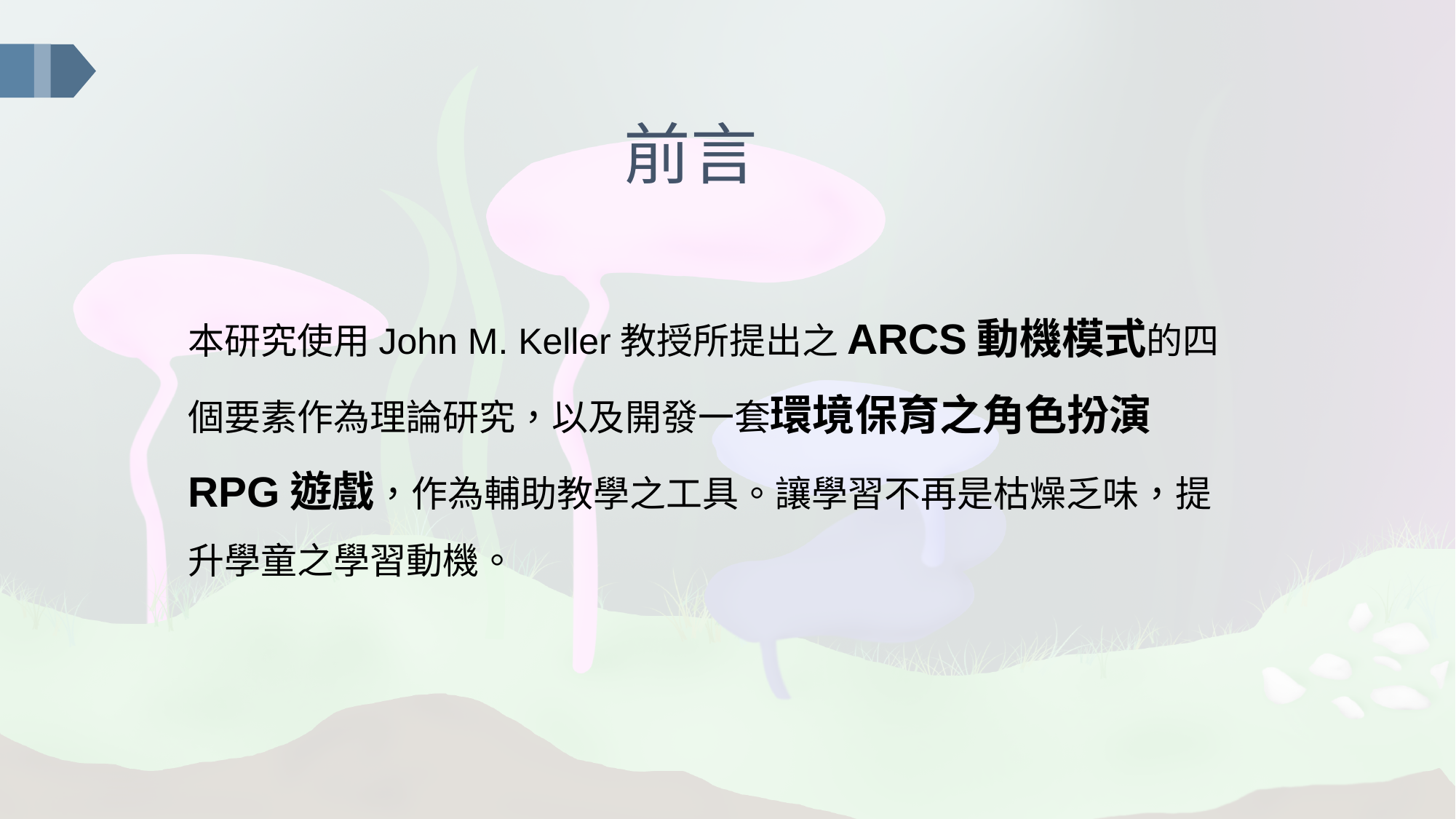

前言
本研究使用John M. Keller教授所提出之ARCS動機模式的四個要素作為理論研究，以及開發一套環境保育之角色扮演RPG遊戲，作為輔助教學之工具。讓學習不再是枯燥乏味，提升學童之學習動機。